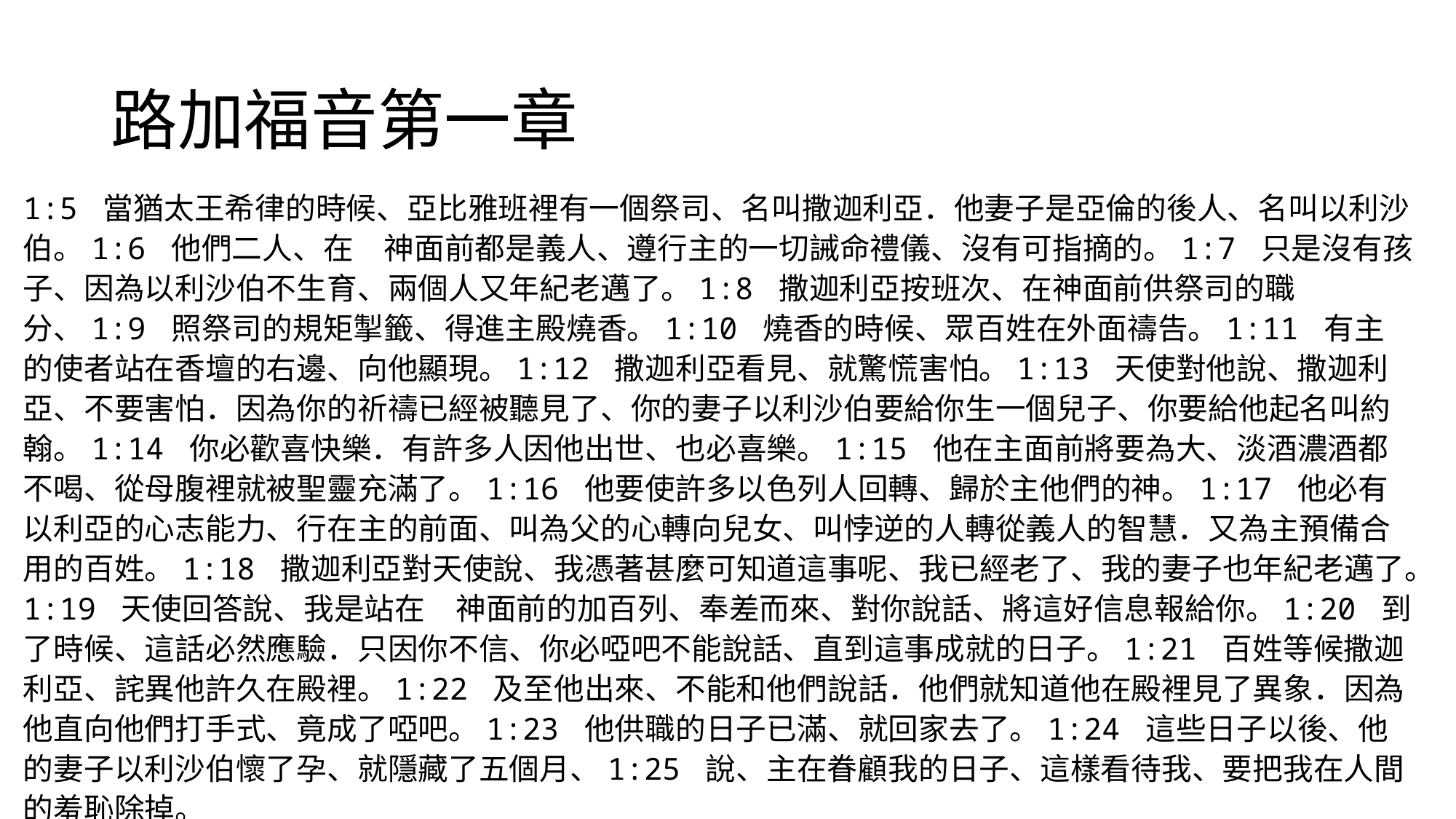

# 路加福音第一章
1:5 當猶太王希律的時候、亞比雅班裡有一個祭司、名叫撒迦利亞．他妻子是亞倫的後人、名叫以利沙伯。1:6 他們二人、在　神面前都是義人、遵行主的一切誡命禮儀、沒有可指摘的。1:7 只是沒有孩子、因為以利沙伯不生育、兩個人又年紀老邁了。1:8 撒迦利亞按班次、在神面前供祭司的職分、1:9 照祭司的規矩掣籤、得進主殿燒香。1:10 燒香的時候、眾百姓在外面禱告。1:11 有主的使者站在香壇的右邊、向他顯現。1:12 撒迦利亞看見、就驚慌害怕。1:13 天使對他說、撒迦利亞、不要害怕．因為你的祈禱已經被聽見了、你的妻子以利沙伯要給你生一個兒子、你要給他起名叫約翰。1:14 你必歡喜快樂．有許多人因他出世、也必喜樂。1:15 他在主面前將要為大、淡酒濃酒都不喝、從母腹裡就被聖靈充滿了。1:16 他要使許多以色列人回轉、歸於主他們的神。1:17 他必有以利亞的心志能力、行在主的前面、叫為父的心轉向兒女、叫悖逆的人轉從義人的智慧．又為主預備合用的百姓。1:18 撒迦利亞對天使說、我憑著甚麼可知道這事呢、我已經老了、我的妻子也年紀老邁了。1:19 天使回答說、我是站在　神面前的加百列、奉差而來、對你說話、將這好信息報給你。1:20 到了時候、這話必然應驗．只因你不信、你必啞吧不能說話、直到這事成就的日子。1:21 百姓等候撒迦利亞、詫異他許久在殿裡。1:22 及至他出來、不能和他們說話．他們就知道他在殿裡見了異象．因為他直向他們打手式、竟成了啞吧。1:23 他供職的日子已滿、就回家去了。1:24 這些日子以後、他的妻子以利沙伯懷了孕、就隱藏了五個月、1:25 說、主在眷顧我的日子、這樣看待我、要把我在人間的羞恥除掉。